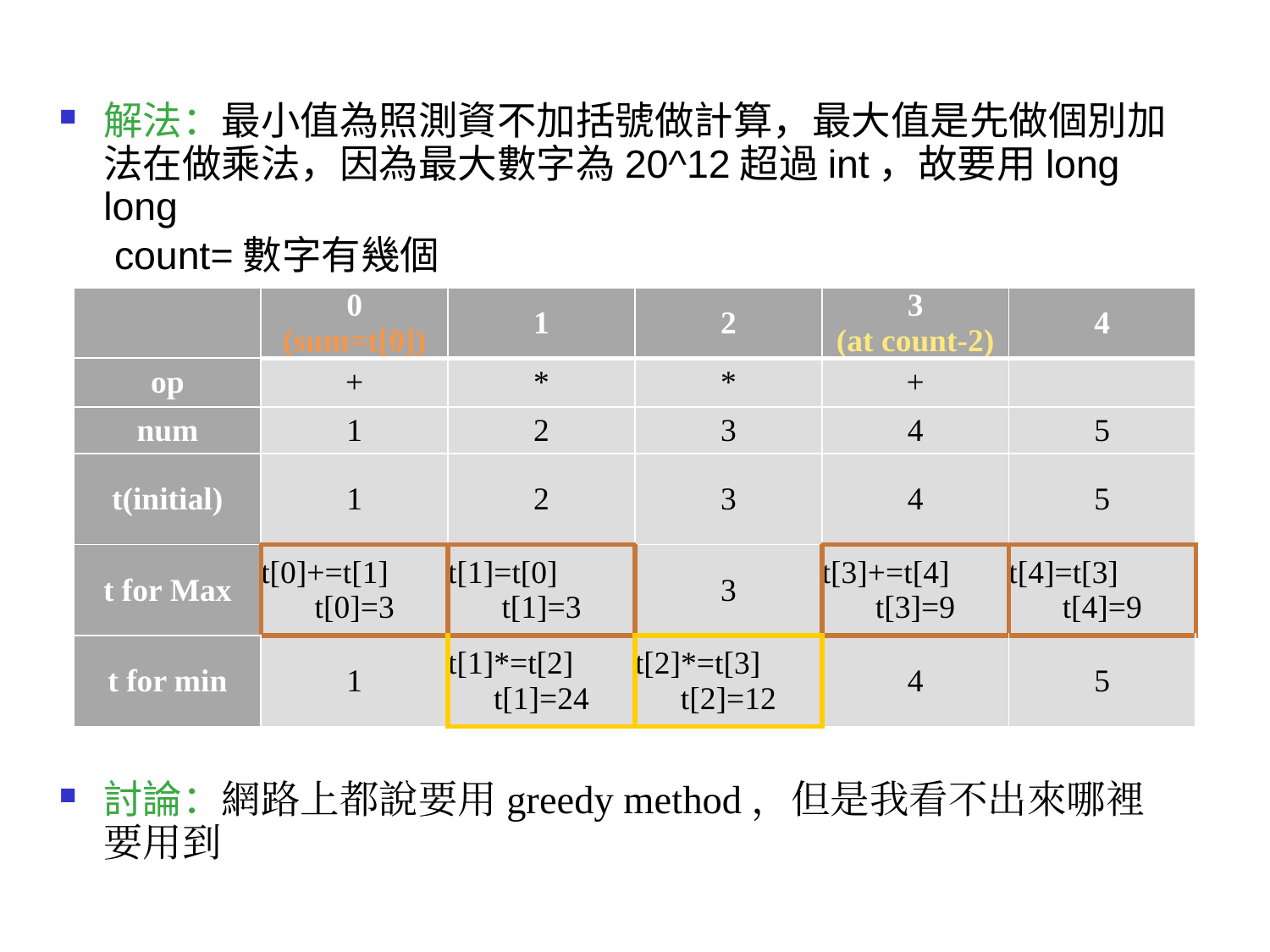

解法：最小值為照測資不加括號做計算，最大值是先做個別加法在做乘法，因為最大數字為20^12超過int，故要用long long
     count=數字有幾個

討論：網路上都說要用greedy method，但是我看不出來哪裡要用到

|  | 0 (sum=t[0]) | 1 | 2 | 3 (at count-2) | 4 |
| --- | --- | --- | --- | --- | --- |
| op | + | \* | \* | + |  |
| num | 1 | 2 | 3 | 4 | 5 |
| t(initial) | 1 | 2 | 3 | 4 | 5 |
| t for Max | t[0]+=t[1] t[0]=3 | t[1]=t[0] t[1]=3 | 3 | t[3]+=t[4] t[3]=9 | t[4]=t[3] t[4]=9 |
| t for min | 1 | t[1]\*=t[2] t[1]=24 | t[2]\*=t[3] t[2]=12 | 4 | 5 |
3